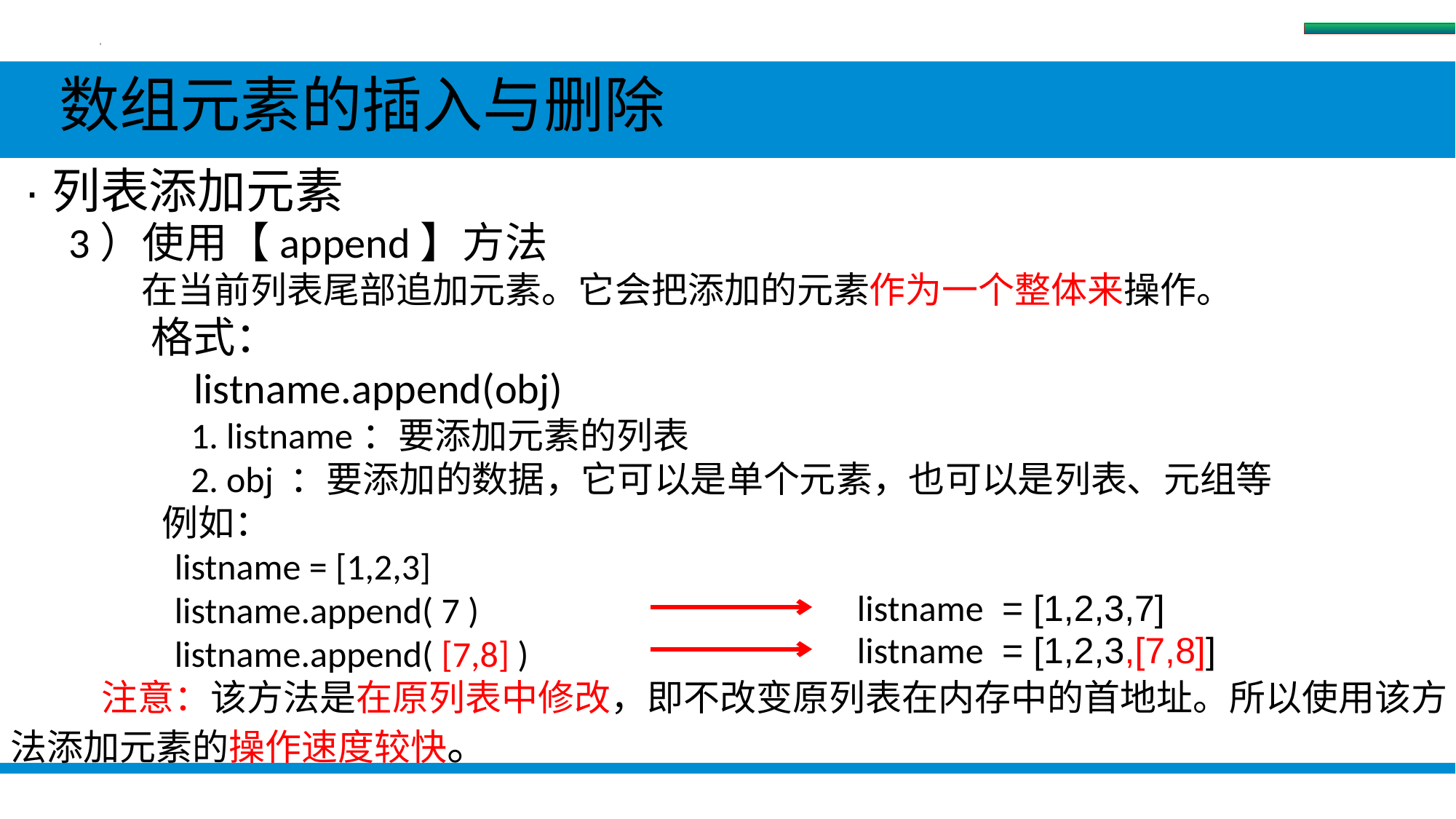

数组

  数组元素的插入与删除
 ·列表添加元素
      3）使用【append】方法
            在当前列表尾部追加元素。它会把添加的元素作为一个整体来操作。
           格式：
                   listname.append(obj)
                      1. listname：要添加元素的列表
                      2. obj ：要添加的数据，它可以是单个元素，也可以是列表、元组等
              例如：
                    listname = [1,2,3]
                    listname.append( 7 )
                    listname.append( [7,8] )
          注意：该方法是在原列表中修改，即不改变原列表在内存中的首地址。所以使用该方法添加元素的操作速度较快。
listname  = [1,2,3,7]
listname  = [1,2,3,[7,8]]
#